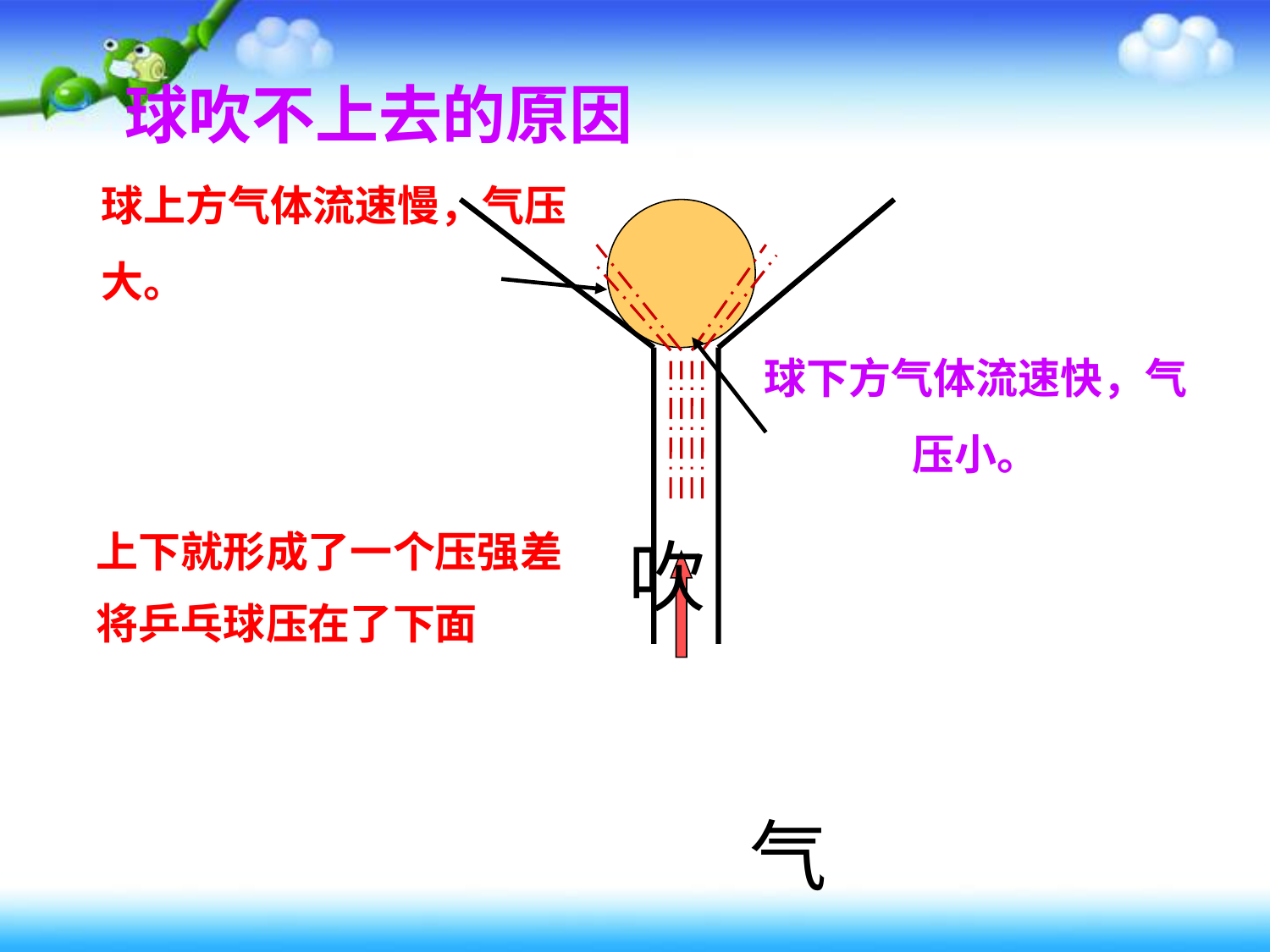

球吹不上去的原因
球上方气体流速慢，气压大。

    吹                                       气

球下方气体流速快，气压小。

上下就形成了一个压强差
将乒乓球压在了下面